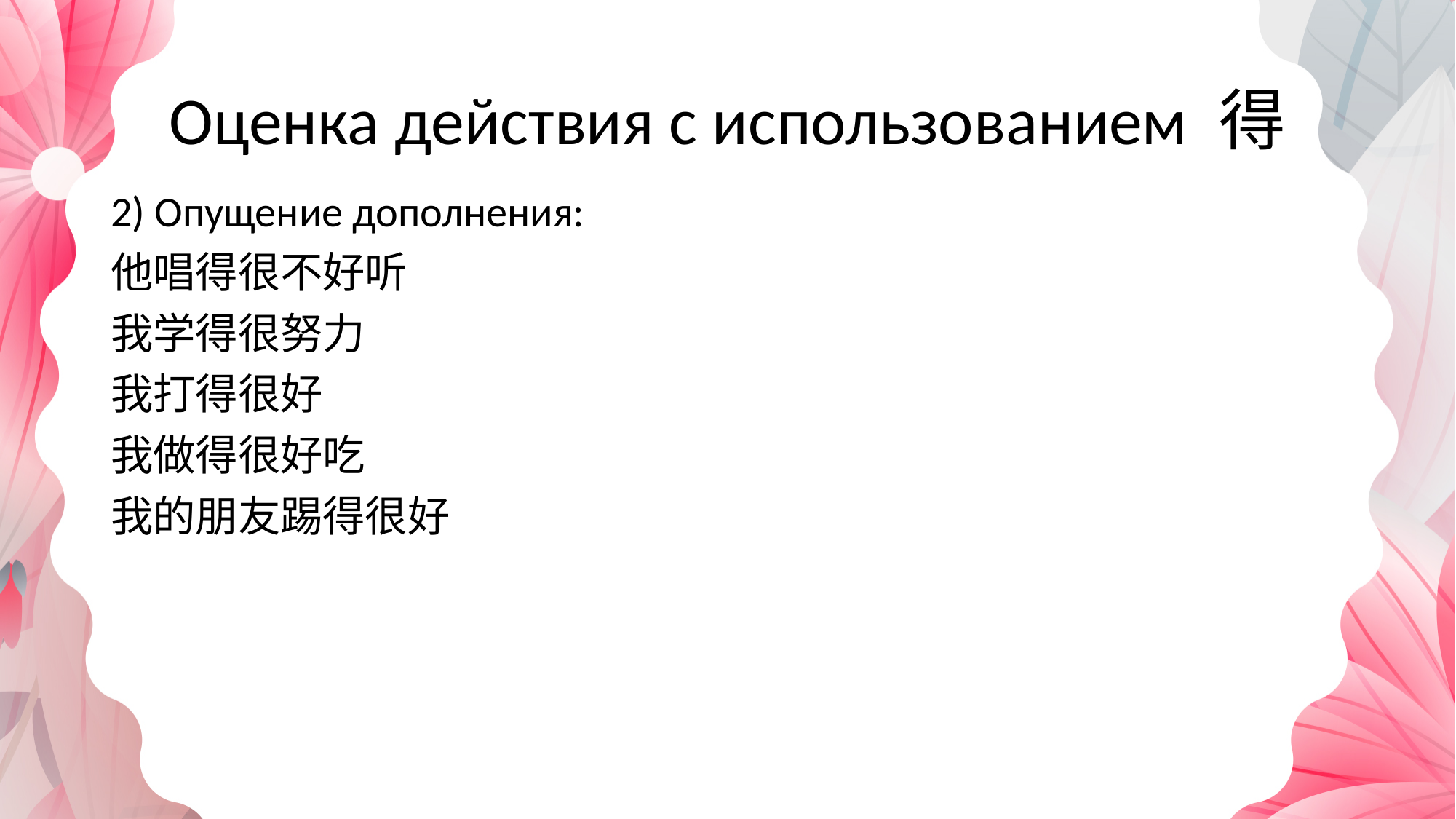

# Оценка действия с использованием 得
2) Опущение дополнения:
他唱得很不好听
我学得很努力
我打得很好
我做得很好吃
我的朋友踢得很好